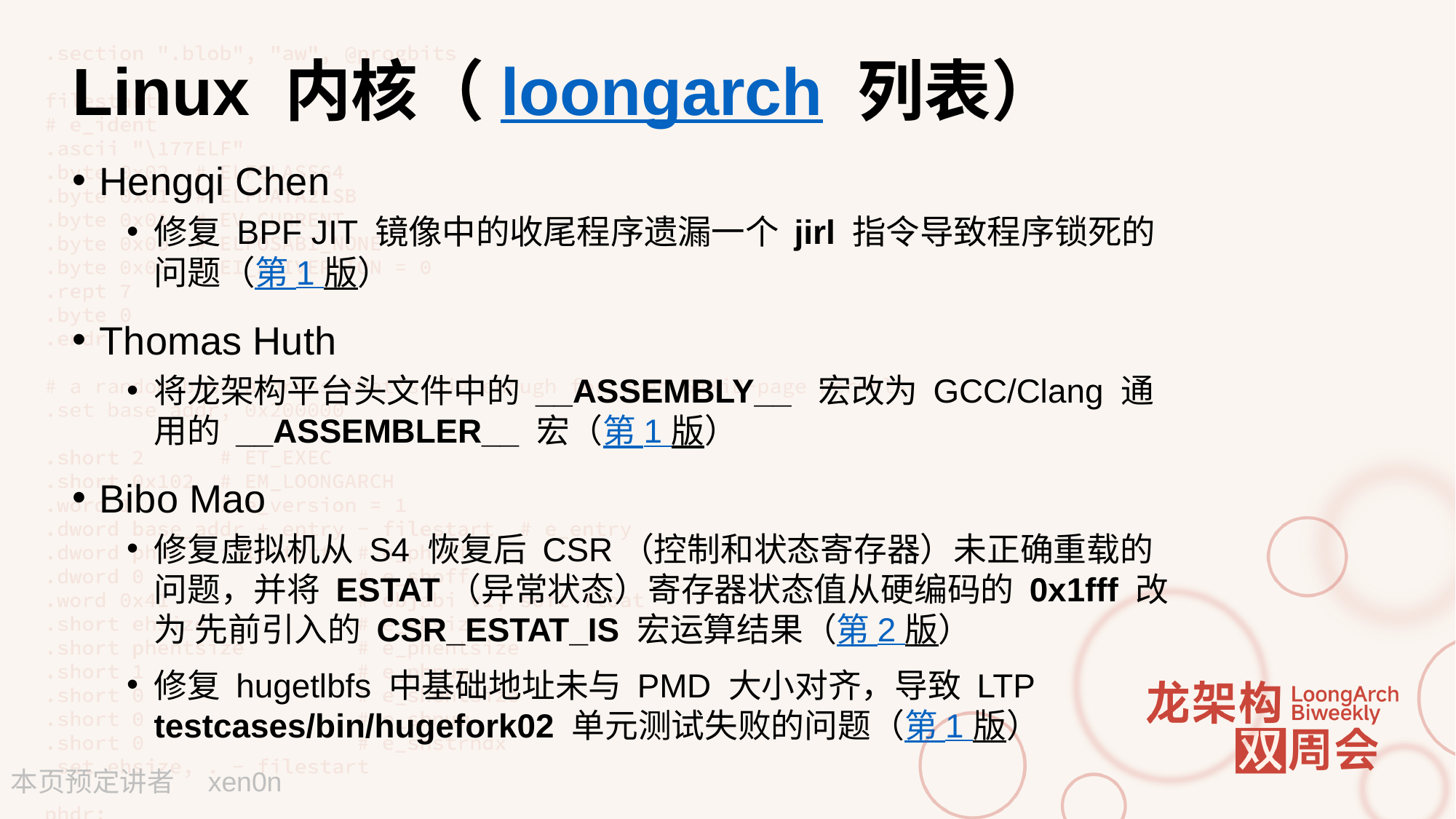

# Linux 内核（loongarch 列表）
Hengqi Chen
修复 BPF JIT 镜像中的收尾程序遗漏一个 jirl 指令导致程序锁死的
问题（第 1 版）
Thomas Huth
将龙架构平台头文件中的 __ASSEMBLY__  宏改为 GCC/Clang 通用的 __ASSEMBLER__ 宏（第 1 版）
Bibo Mao
修复虚拟机从 S4 恢复后 CSR（控制和状态寄存器）未正确重载的问题，并将 ESTAT（异常状态）寄存器状态值从硬编码的 0x1fff 改为 先前引入的 CSR_ESTAT_IS 宏运算结果（第 2 版）
修复 hugetlbfs 中基础地址未与 PMD 大小对齐，导致 LTP testcases/bin/hugefork02 单元测试失败的问题（第 1 版）
xen0n